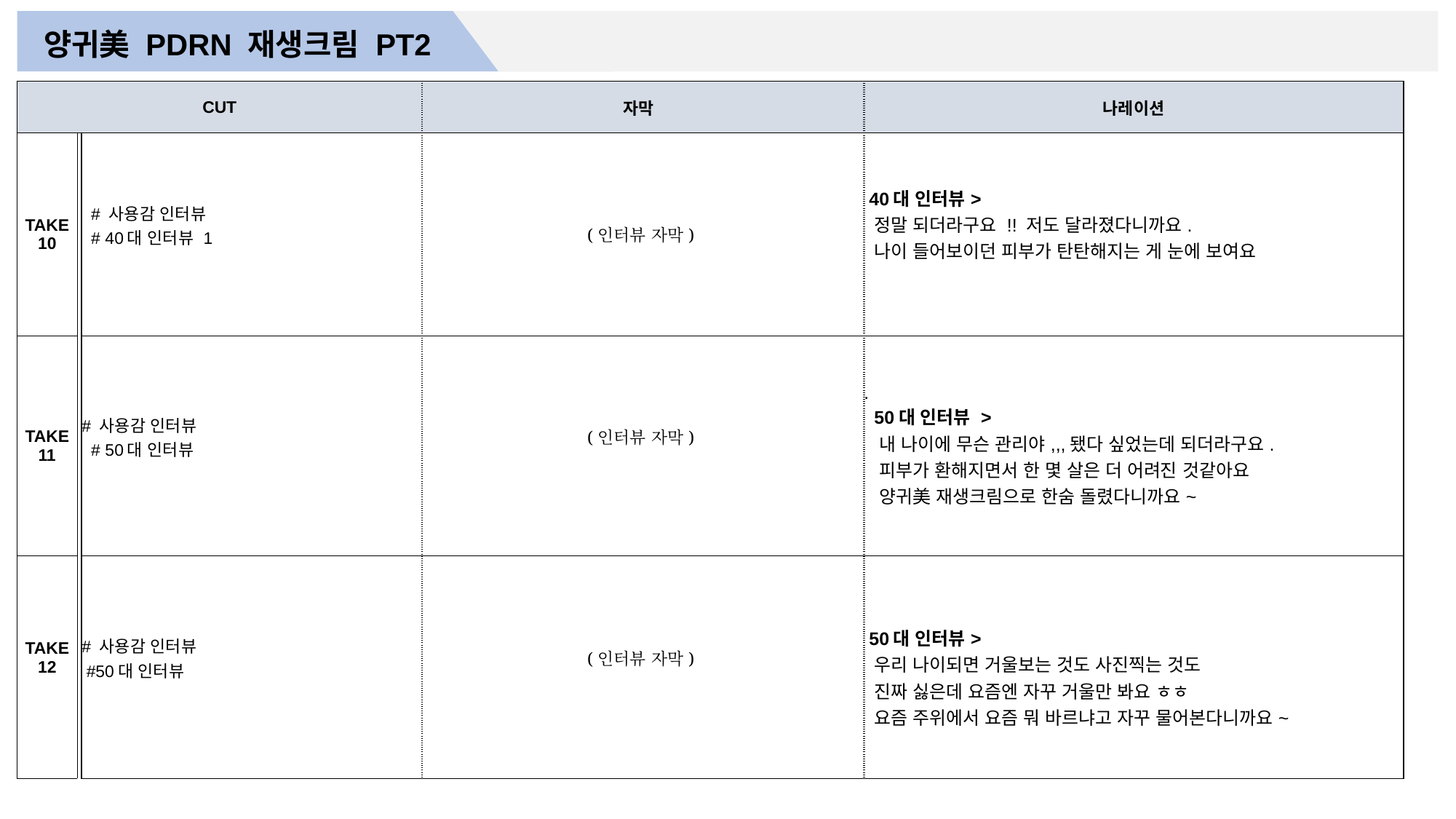

양귀美 PDRN 재생크림 PT2

| CUT |  |  | 자막 | 나레이션 |
| --- | --- | --- | --- | --- |
| TAKE 10 |  | # 사용감 인터뷰 # 40대 인터뷰 1 | (인터뷰 자막) | 40대 인터뷰> 정말 되더라구요 !! 저도 달라졌다니까요. 나이 들어보이던 피부가 탄탄해지는 게 눈에 보여요 |
| TAKE 11 |  | # 사용감 인터뷰 # 50대 인터뷰 | (인터뷰 자막) | .   50대 인터뷰 > 내 나이에 무슨 관리야,,,됐다 싶었는데 되더라구요. 피부가 환해지면서 한 몇 살은 더 어려진 것같아요 양귀美 재생크림으로 한숨 돌렸다니까요~ |
| TAKE 12 |  | # 사용감 인터뷰 #50대 인터뷰 | (인터뷰 자막) | 50대 인터뷰> 우리 나이되면 거울보는 것도 사진찍는 것도 진짜 싫은데 요즘엔 자꾸 거울만 봐요 ㅎㅎ 요즘 주위에서 요즘 뭐 바르냐고 자꾸 물어본다니까요~ |